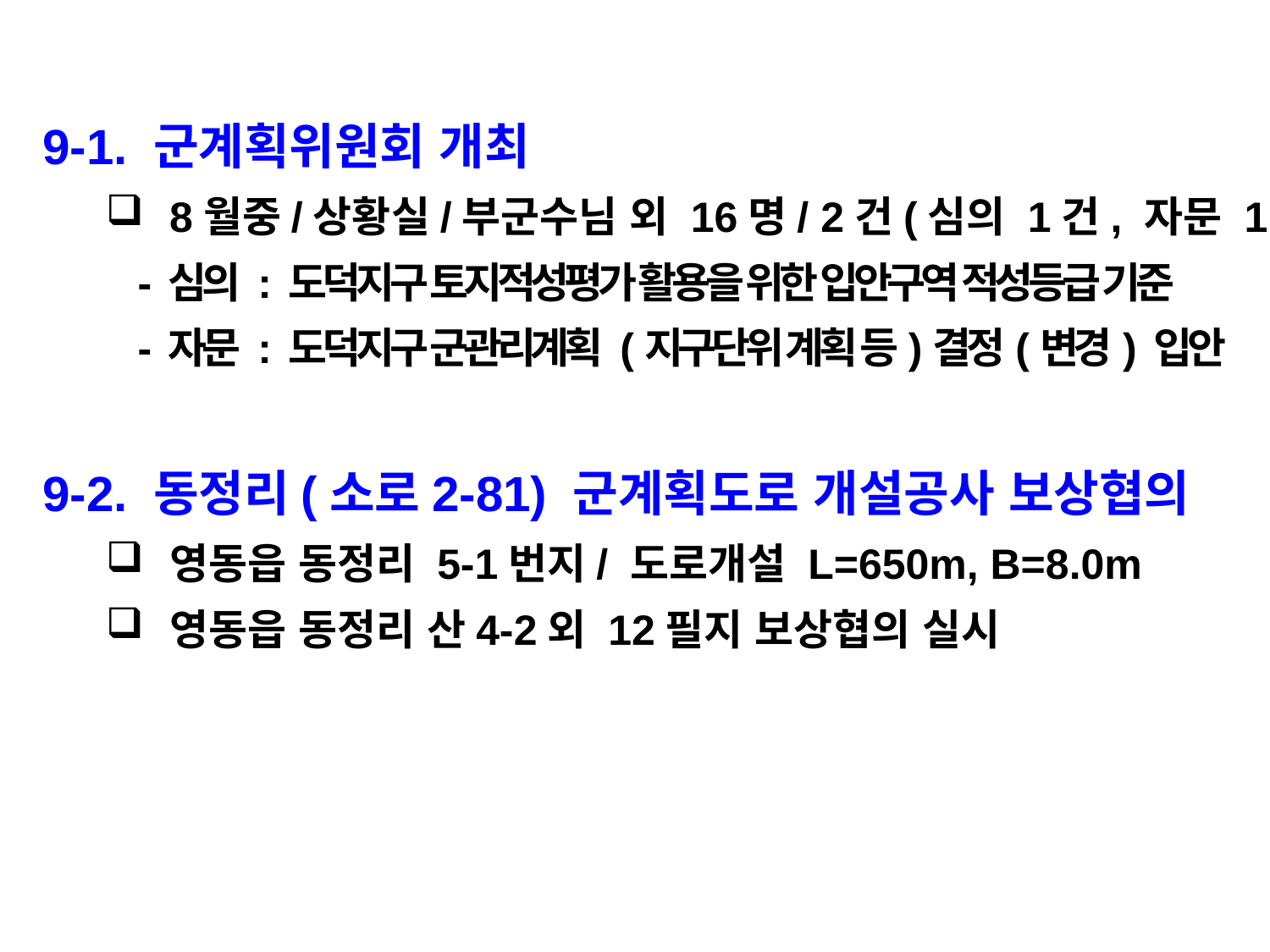

9-1. 군계획위원회 개최
8월중/상황실/부군수님 외 16명/ 2건(심의 1건, 자문 1건)
    - 심의 : 도덕지구 토지적성평가 활용을 위한 입안구역 적성등급 기준
    - 자문 : 도덕지구 군관리계획 (지구단위 계획 등)결정(변경) 입안
9-2. 동정리(소로2-81) 군계획도로 개설공사 보상협의
영동읍 동정리 5-1번지/ 도로개설 L=650m, B=8.0m
영동읍 동정리 산4-2외 12필지 보상협의 실시